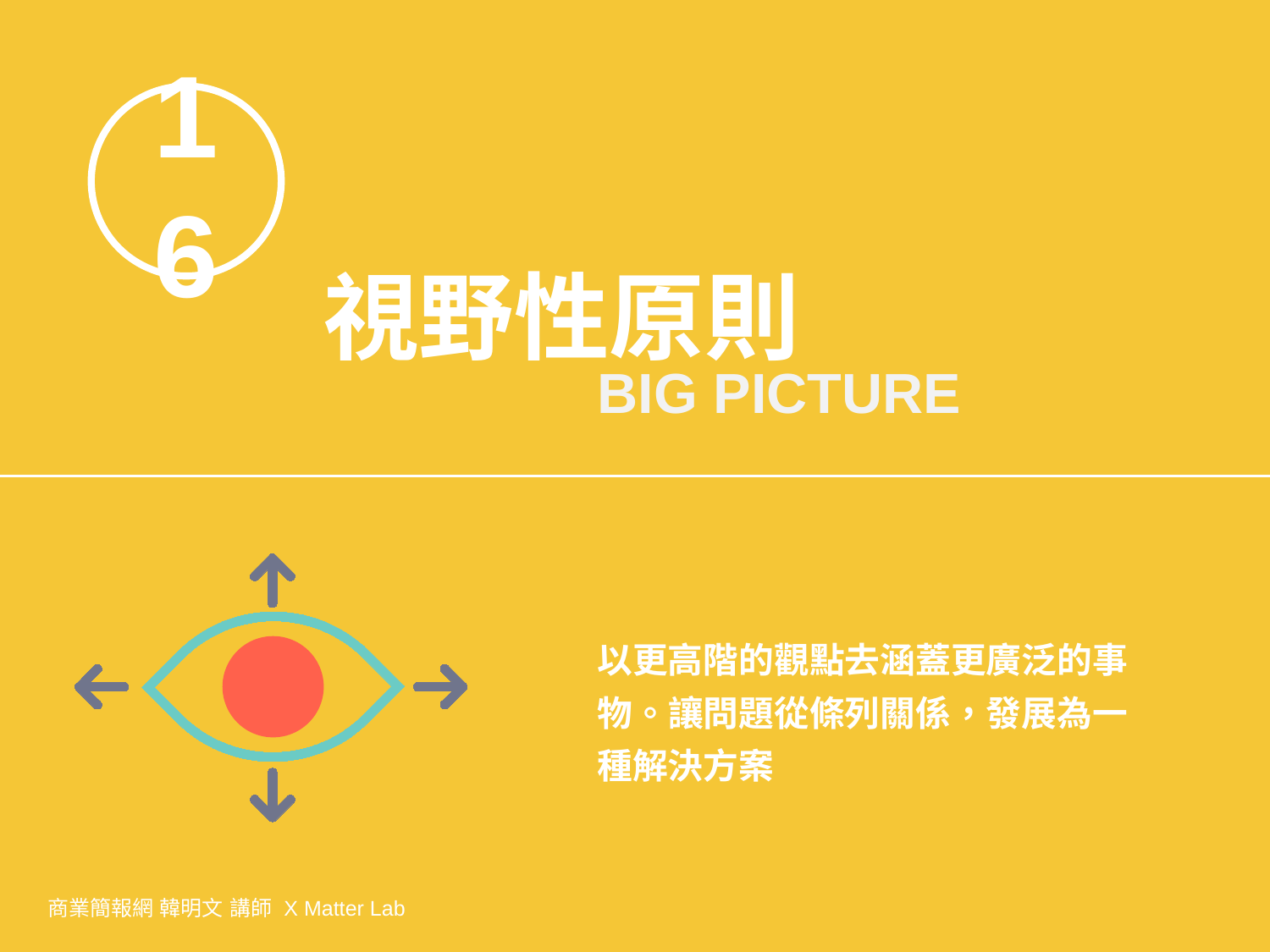

16
視野性原則
BIG PICTURE

以更高階的觀點去涵蓋更廣泛的事物。讓問題從條列關係，發展為一種解決方案

商業簡報網 韓明文 講師 X Matter Lab